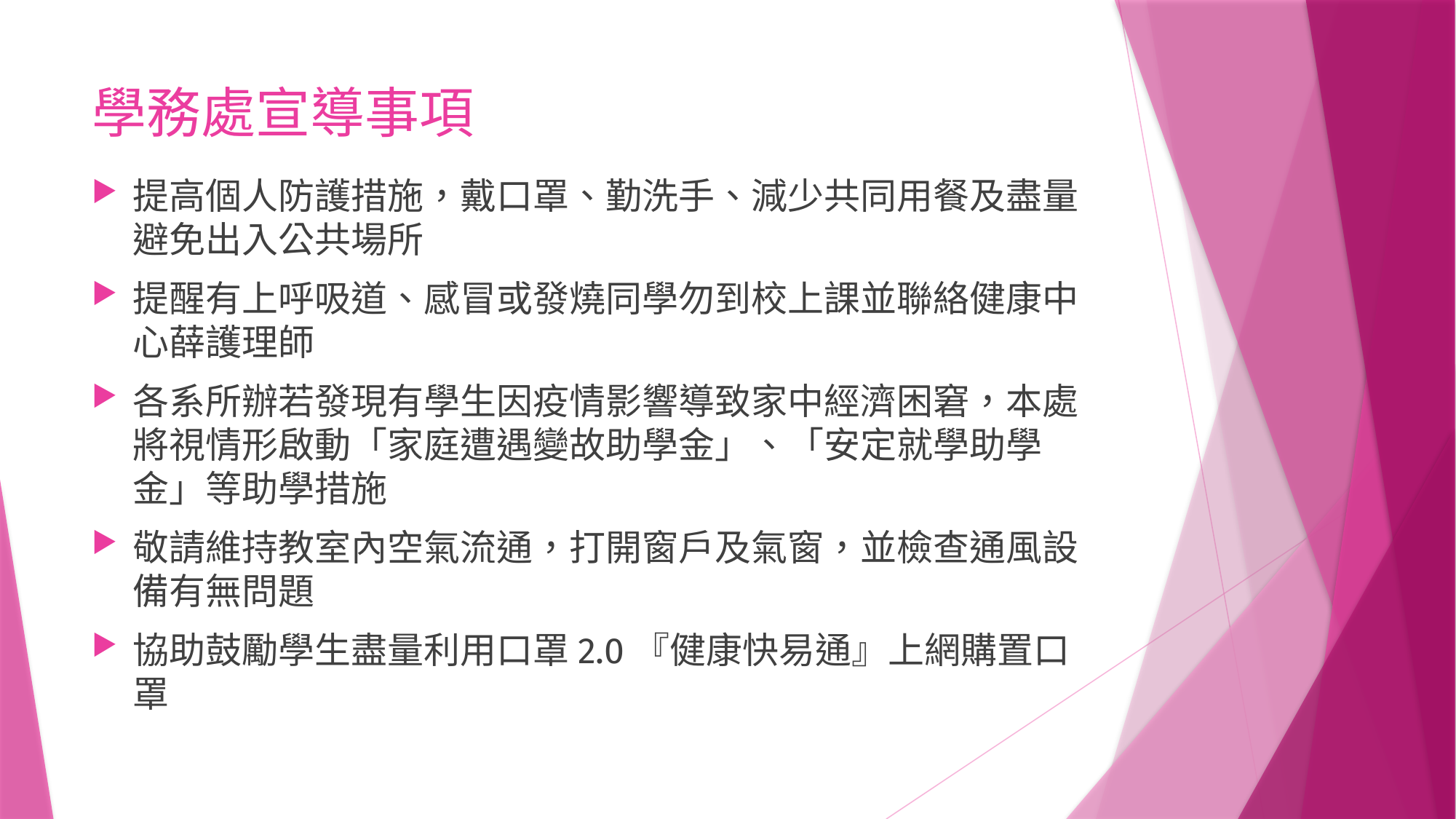

# 學務處宣導事項
提高個人防護措施，戴口罩、勤洗手、減少共同用餐及盡量避免出入公共場所
提醒有上呼吸道、感冒或發燒同學勿到校上課並聯絡健康中心薛護理師
各系所辦若發現有學生因疫情影響導致家中經濟困窘，本處將視情形啟動「家庭遭遇變故助學金」、「安定就學助學金」等助學措施
敬請維持教室內空氣流通，打開窗戶及氣窗，並檢查通風設備有無問題
協助鼓勵學生盡量利用口罩2.0『健康快易通』上網購置口罩